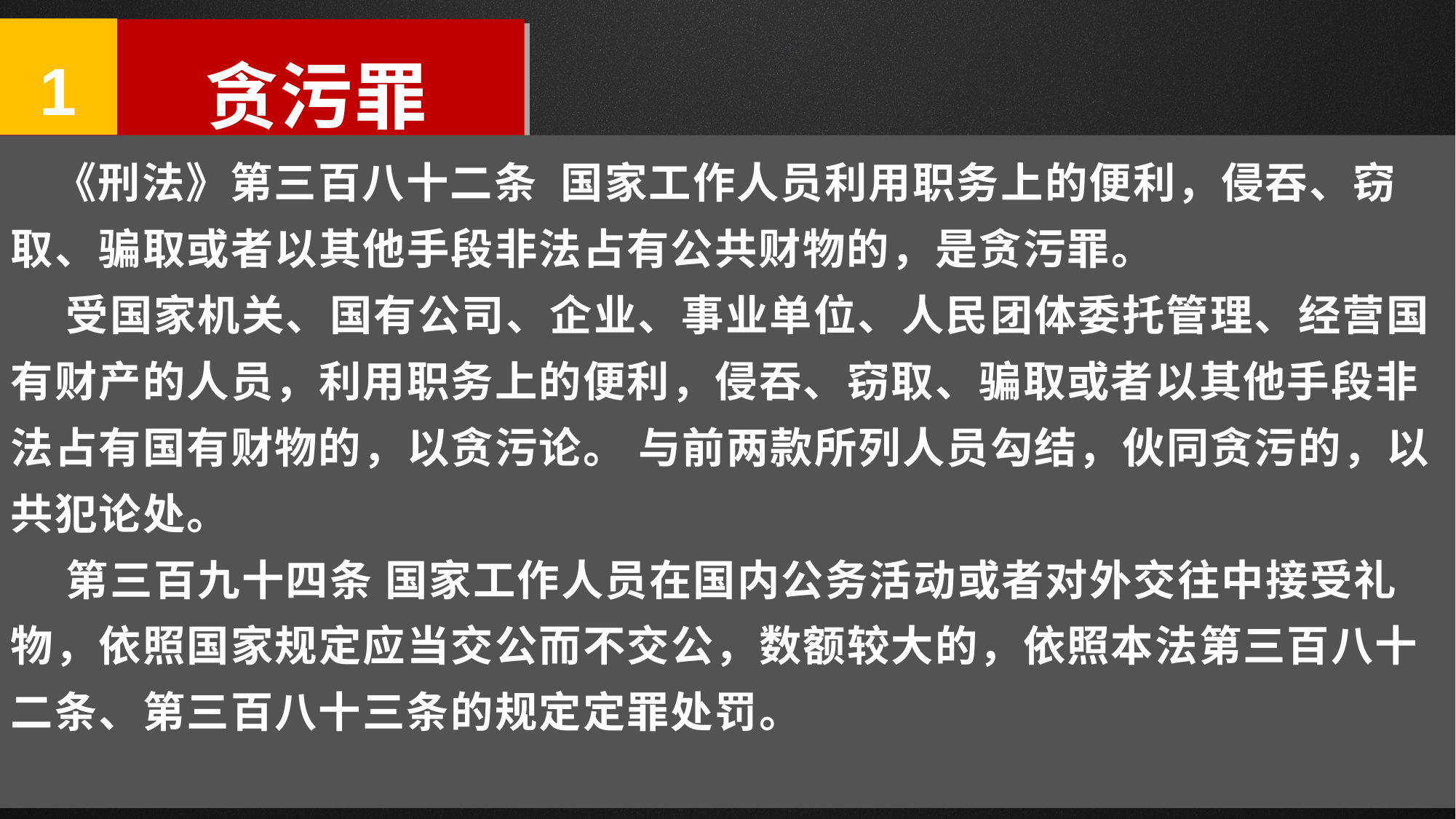

1
     贪污罪
   《刑法》第三百八十二条  国家工作人员利用职务上的便利，侵吞、窃取、骗取或者以其他手段非法占有公共财物的，是贪污罪。
    受国家机关、国有公司、企业、事业单位、人民团体委托管理、经营国有财产的人员，利用职务上的便利，侵吞、窃取、骗取或者以其他手段非法占有国有财物的，以贪污论。 与前两款所列人员勾结，伙同贪污的，以共犯论处。
    第三百九十四条 国家工作人员在国内公务活动或者对外交往中接受礼物，依照国家规定应当交公而不交公，数额较大的，依照本法第三百八十二条、第三百八十三条的规定定罪处罚。